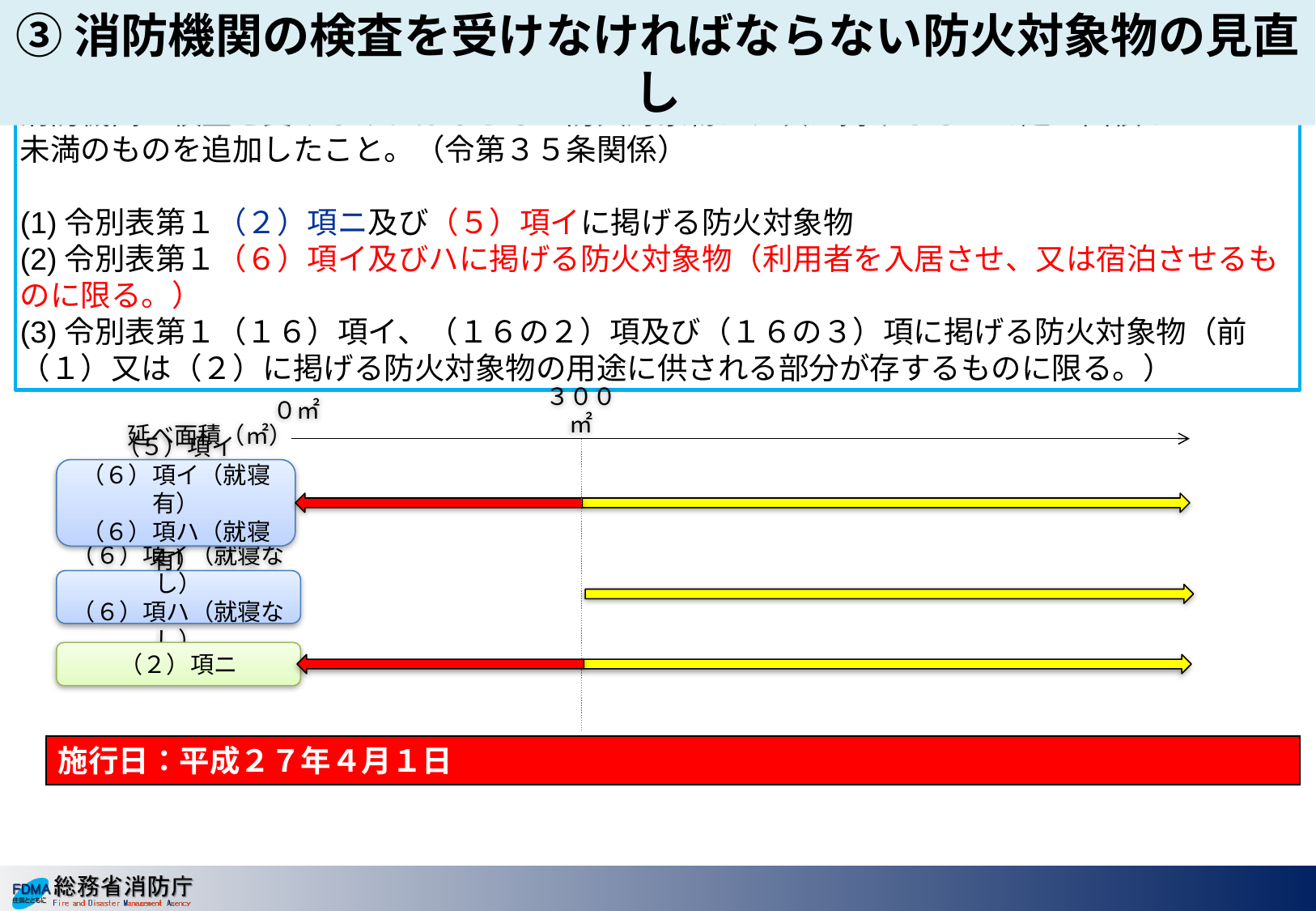

③消防機関の検査を受けなければならない防火対象物の見直し
消防機関の検査を受けなければならない防火対象物に、次に掲げるもので延べ面積が３００㎡未満のものを追加したこと。（令第３５条関係）

(1)令別表第１（２）項ニ及び（５）項イに掲げる防火対象物
(2)令別表第１（６）項イ及びハに掲げる防火対象物（利用者を入居させ、又は宿泊させるものに限る。）
(3)令別表第１（１６）項イ、（１６の２）項及び（１６の３）項に掲げる防火対象物（前（１）又は（２）に掲げる防火対象物の用途に供される部分が存するものに限る。）
０㎡
３００㎡
延べ面積（㎡）
（５）項イ
（６）項イ（就寝有）
（６）項ハ（就寝有）

（６）項イ（就寝なし）
（６）項ハ（就寝なし）

（２）項ニ

施行日：平成２７年４月１日